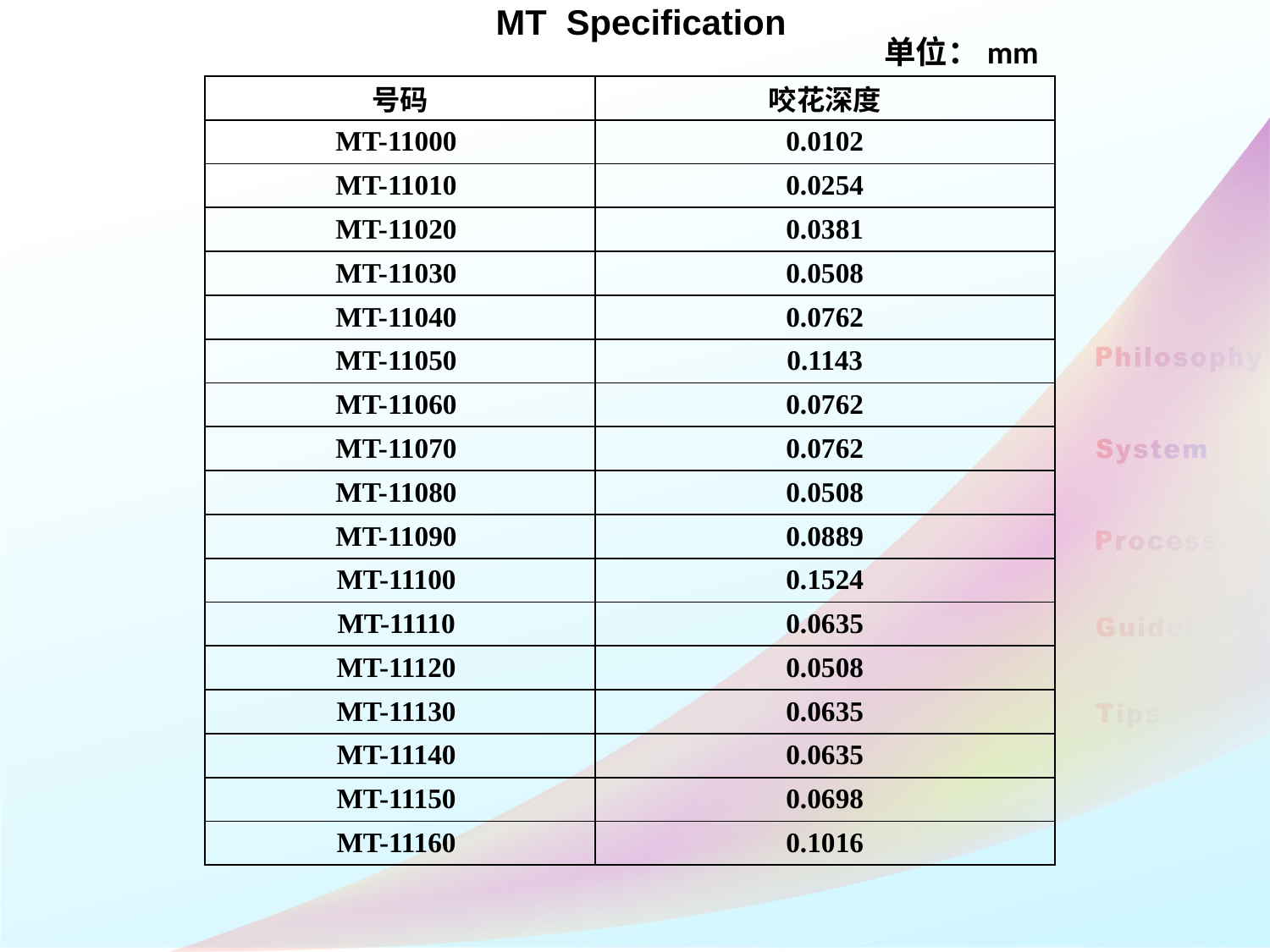

MT  Specification
单位：mm
| 号码 | 咬花深度 |
| --- | --- |
| MT-11000 | 0.0102 |
| MT-11010 | 0.0254 |
| MT-11020 | 0.0381 |
| MT-11030 | 0.0508 |
| MT-11040 | 0.0762 |
| MT-11050 | 0.1143 |
| MT-11060 | 0.0762 |
| MT-11070 | 0.0762 |
| MT-11080 | 0.0508 |
| MT-11090 | 0.0889 |
| MT-11100 | 0.1524 |
| MT-11110 | 0.0635 |
| MT-11120 | 0.0508 |
| MT-11130 | 0.0635 |
| MT-11140 | 0.0635 |
| MT-11150 | 0.0698 |
| MT-11160 | 0.1016 |